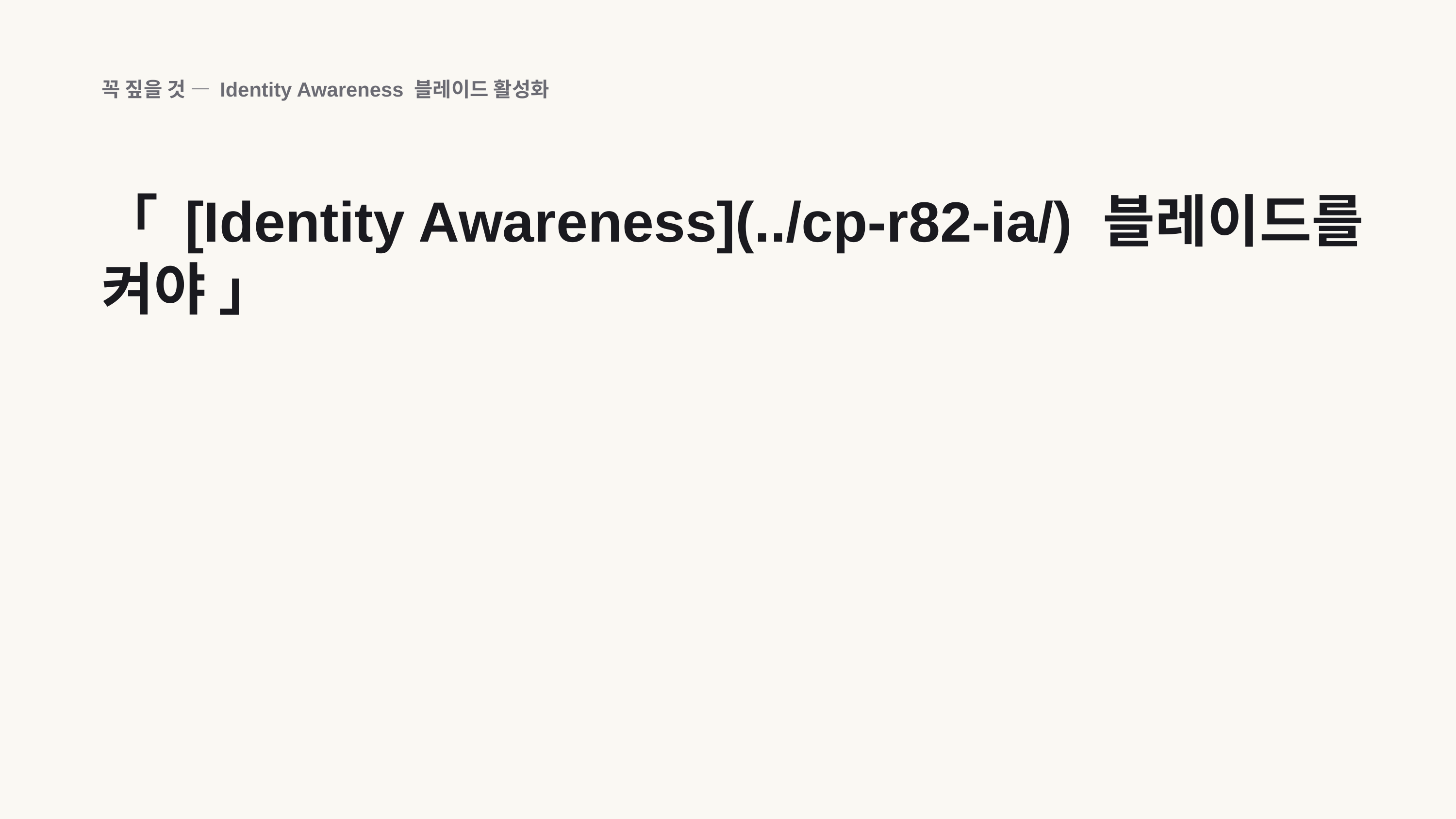

꼭 짚을 것 — Identity Awareness 블레이드 활성화
「 [Identity Awareness](../cp-r82-ia/) 블레이드를 켜야 」